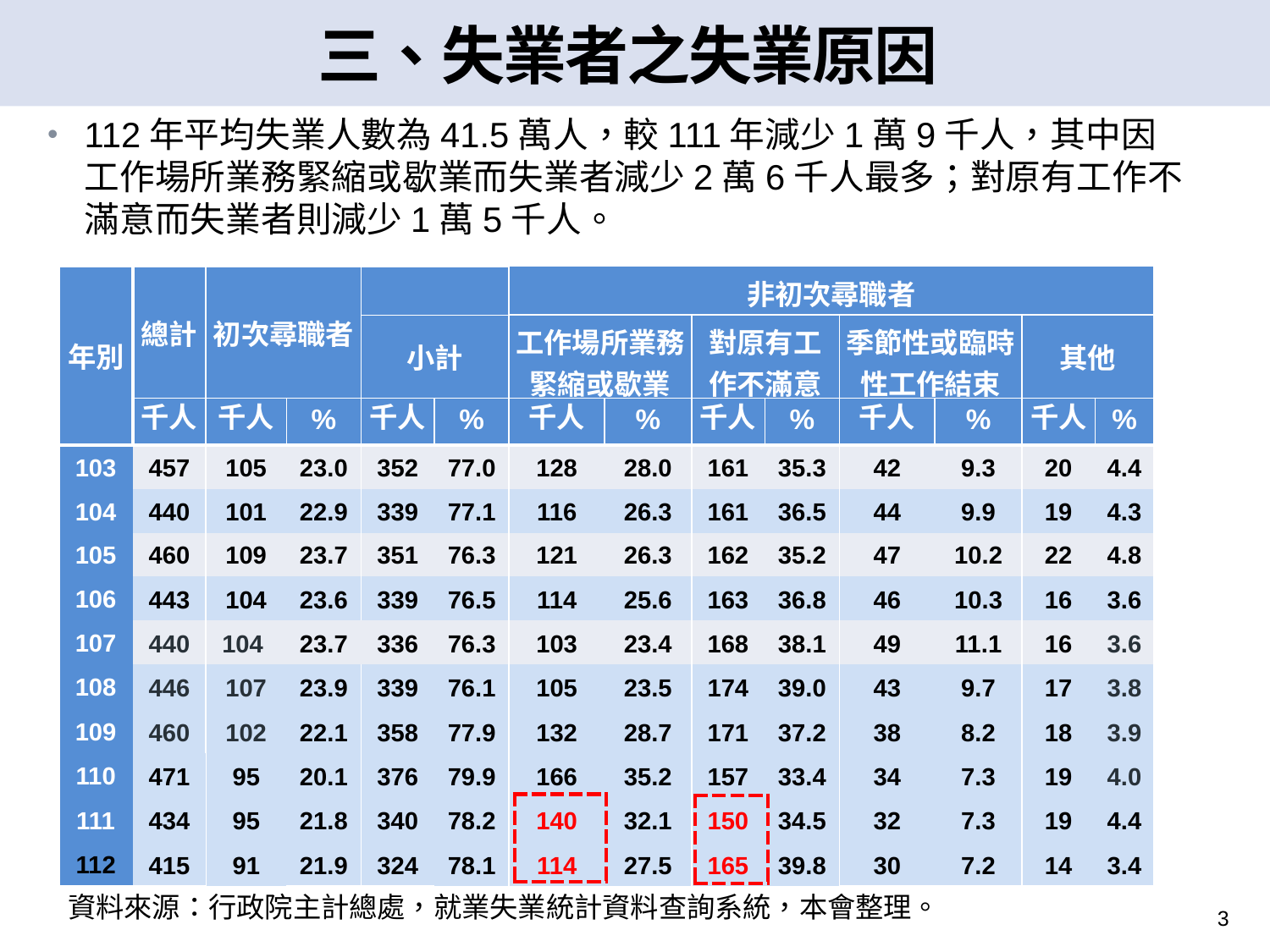

# 三、失業者之失業原因
112年平均失業人數為41.5萬人，較111年減少1萬9千人，其中因工作場所業務緊縮或歇業而失業者減少2萬6千人最多；對原有工作不滿意而失業者則減少1萬5千人。

| 年別 | 總計 | 初次尋職者 |  |  |  | 非初次尋職者 |  |  |  |  |  |  |  |
| --- | --- | --- | --- | --- | --- | --- | --- | --- | --- | --- | --- | --- | --- |
|  |  |  |  | 小計 |  | 工作場所業務 緊縮或歇業 |  | 對原有工 作不滿意 |  | 季節性或臨時 性工作結束 |  | 其他 |  |
|  | 千人 | 千人 | % | 千人 | % | 千人 | % | 千人 | % | 千人 | % | 千人 | % |
| 103 | 457 | 105 | 23.0 | 352 | 77.0 | 128 | 28.0 | 161 | 35.3 | 42 | 9.3 | 20 | 4.4 |
| 104 | 440 | 101 | 22.9 | 339 | 77.1 | 116 | 26.3 | 161 | 36.5 | 44 | 9.9 | 19 | 4.3 |
| 105 | 460 | 109 | 23.7 | 351 | 76.3 | 121 | 26.3 | 162 | 35.2 | 47 | 10.2 | 22 | 4.8 |
| 106 | 443 | 104 | 23.6 | 339 | 76.5 | 114 | 25.6 | 163 | 36.8 | 46 | 10.3 | 16 | 3.6 |
| 107 | 440 | 104 | 23.7 | 336 | 76.3 | 103 | 23.4 | 168 | 38.1 | 49 | 11.1 | 16 | 3.6 |
| 108 | 446 | 107 | 23.9 | 339 | 76.1 | 105 | 23.5 | 174 | 39.0 | 43 | 9.7 | 17 | 3.8 |
| 109 | 460 | 102 | 22.1 | 358 | 77.9 | 132 | 28.7 | 171 | 37.2 | 38 | 8.2 | 18 | 3.9 |
| 110 | 471 | 95 | 20.1 | 376 | 79.9 | 166 | 35.2 | 157 | 33.4 | 34 | 7.3 | 19 | 4.0 |
| 111 | 434 | 95 | 21.8 | 340 | 78.2 | 140 | 32.1 | 150 | 34.5 | 32 | 7.3 | 19 | 4.4 |
| 112 | 415 | 91 | 21.9 | 324 | 78.1 | 114 | 27.5 | 165 | 39.8 | 30 | 7.2 | 14 | 3.4 |
102年
102年
93年
93年
|  |
| --- |
|  |
| --- |
資料來源：行政院主計總處，就業失業統計資料查詢系統，本會整理。
3